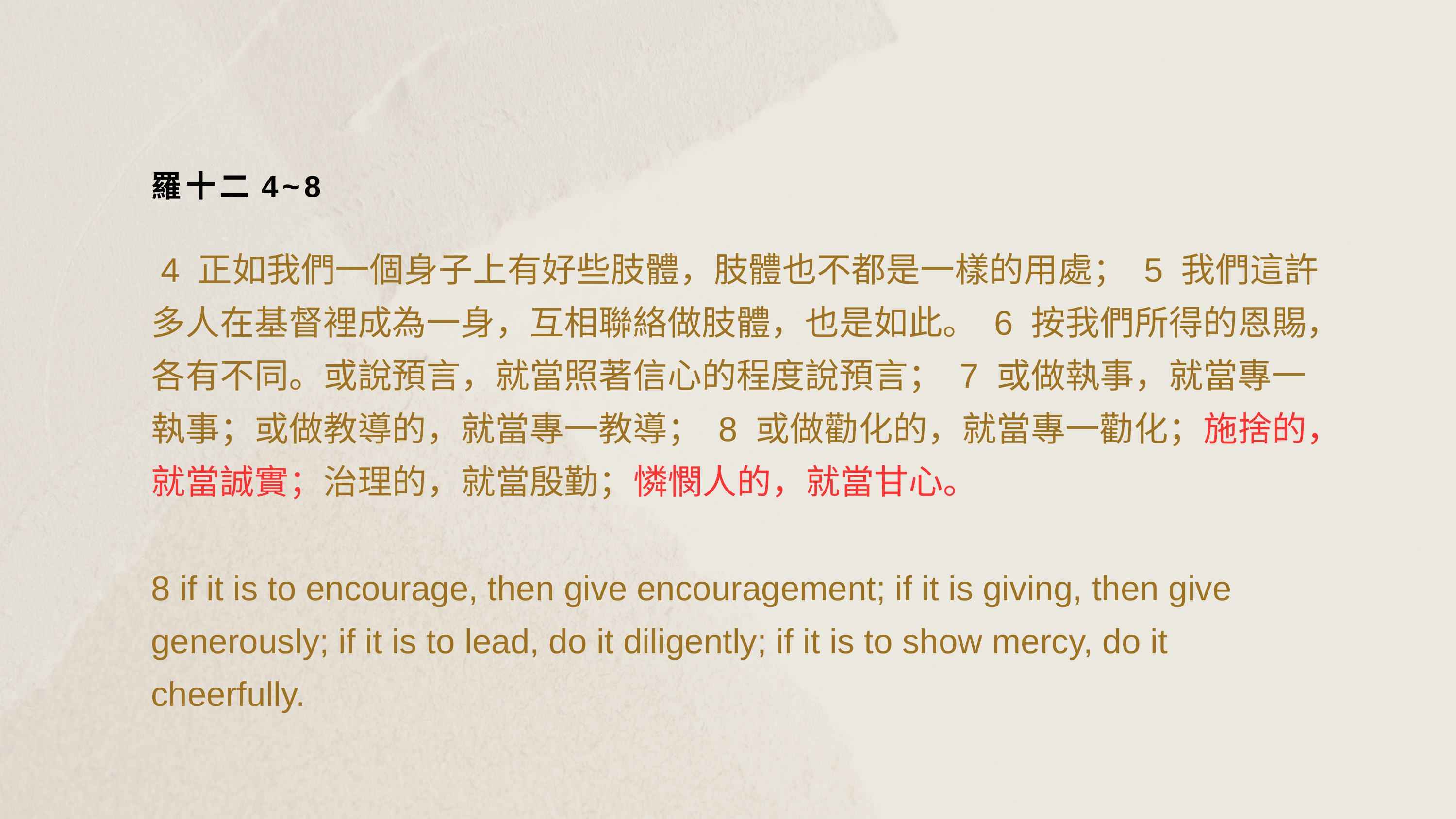

羅十二4~8
 4 正如我們一個身子上有好些肢體，肢體也不都是一樣的用處； 5 我們這許多人在基督裡成為一身，互相聯絡做肢體，也是如此。 6 按我們所得的恩賜，各有不同。或說預言，就當照著信心的程度說預言； 7 或做執事，就當專一執事；或做教導的，就當專一教導； 8 或做勸化的，就當專一勸化；施捨的，就當誠實；治理的，就當殷勤；憐憫人的，就當甘心。

8 if it is to encourage, then give encouragement; if it is giving, then give generously; if it is to lead, do it diligently; if it is to show mercy, do it cheerfully.